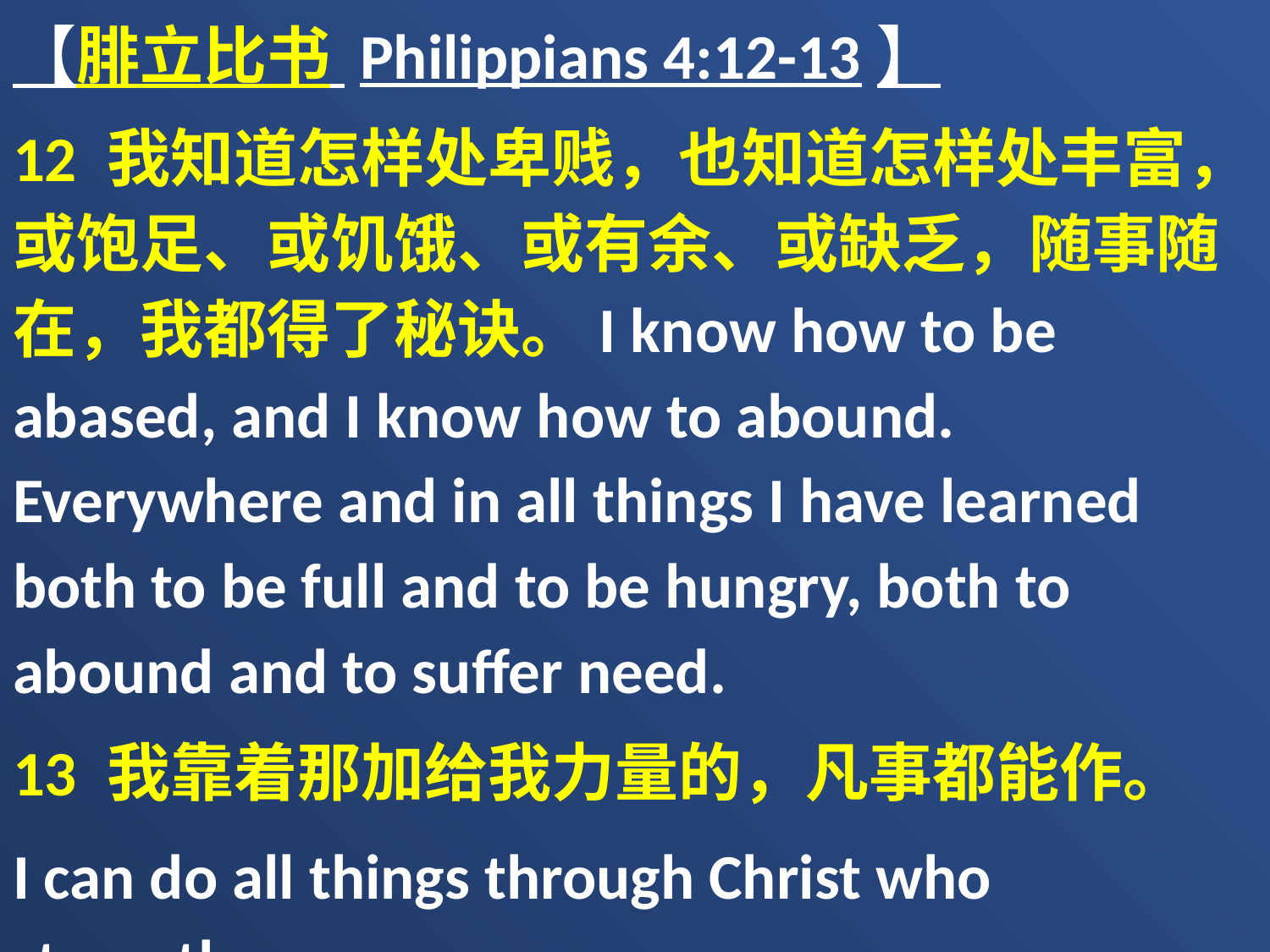

【腓立比书 Philippians 4:12-13】
12 我知道怎样处卑贱，也知道怎样处丰富，或饱足、或饥饿、或有余、或缺乏，随事随在，我都得了秘诀。I know how to be abased, and I know how to abound. Everywhere and in all things I have learned both to be full and to be hungry, both to abound and to suffer need.
13 我靠着那加给我力量的，凡事都能作。
I can do all things through Christ who strengthens me.